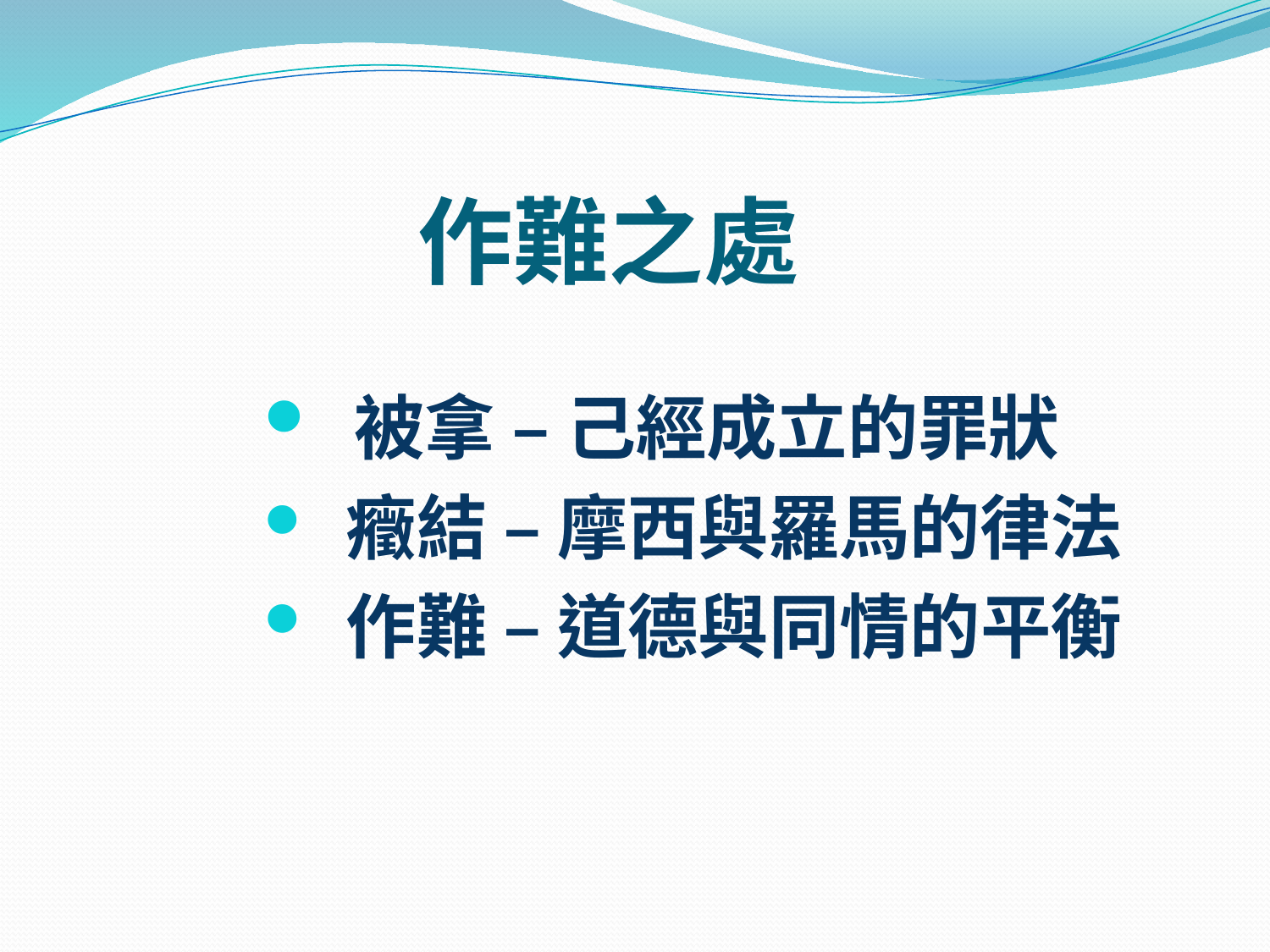

# 作難之處
 被拿 – 己經成立的罪狀
 癥結 – 摩西與羅馬的律法
 作難 – 道德與同情的平衡